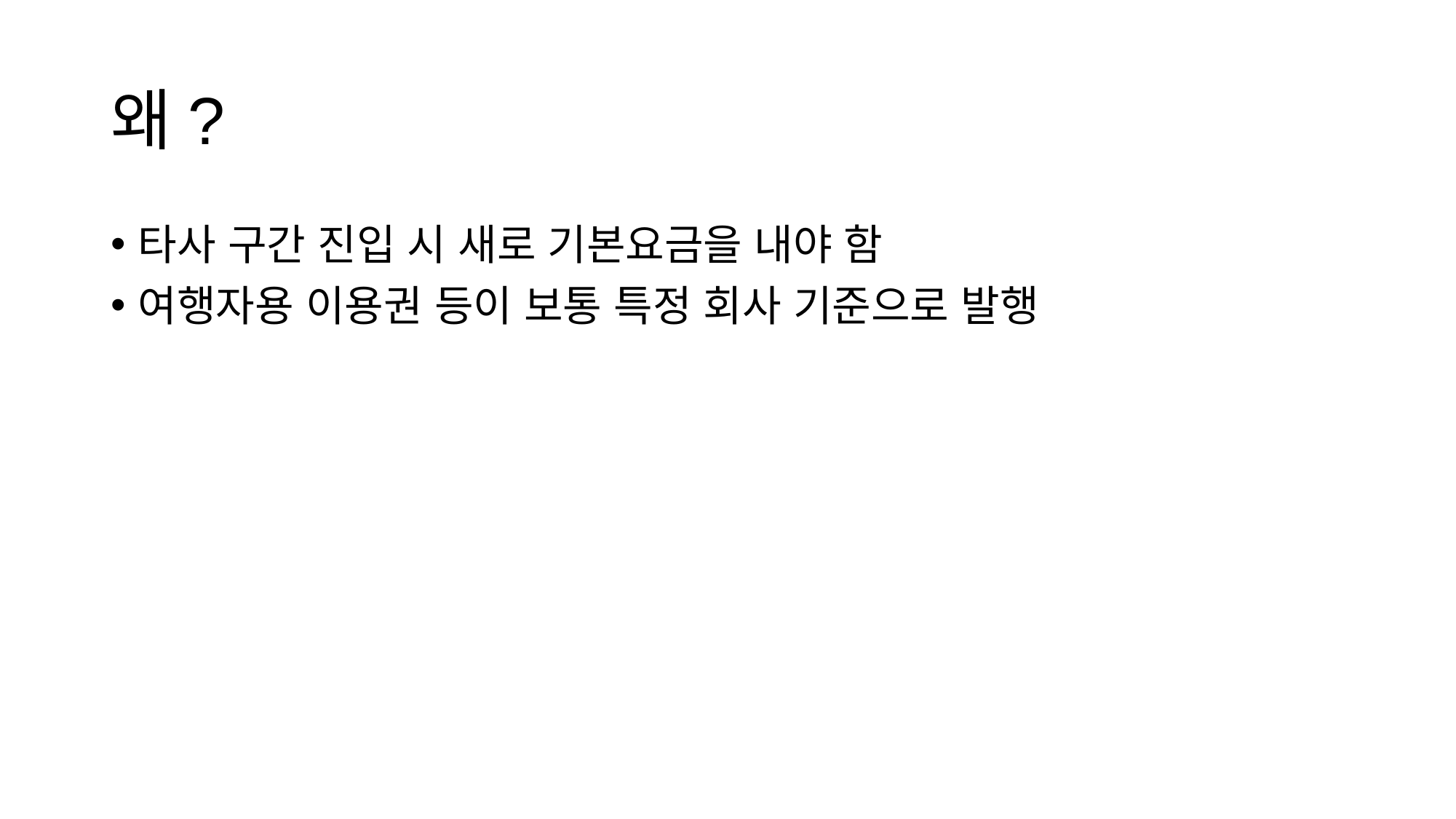

# 왜?
타사 구간 진입 시 새로 기본요금을 내야 함
여행자용 이용권 등이 보통 특정 회사 기준으로 발행